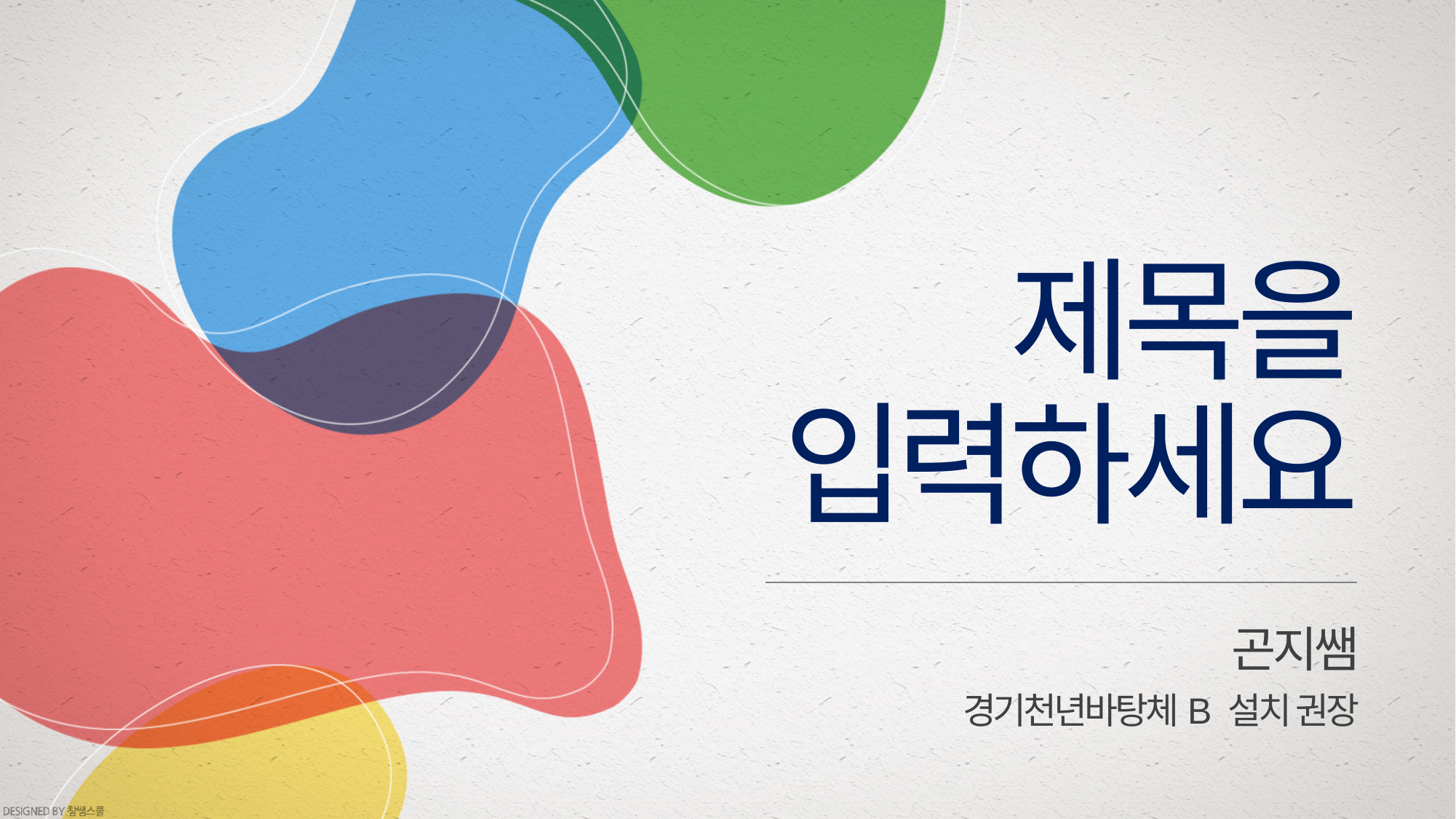

# 제목을 입력하세요
곤지쌤
경기천년바탕체B 설치 권장